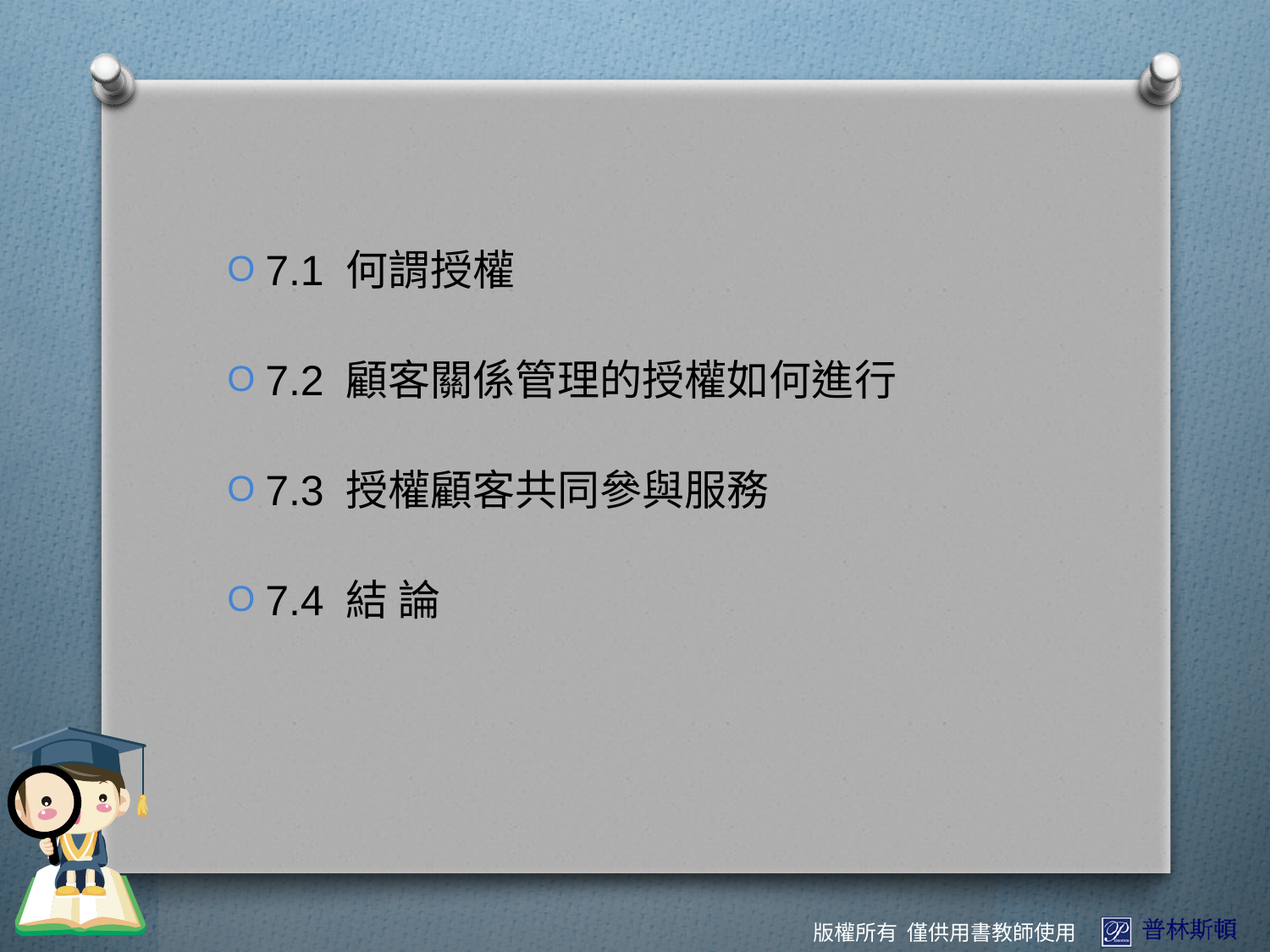

7.1 何謂授權
7.2 顧客關係管理的授權如何進行
7.3 授權顧客共同參與服務
7.4 結 論